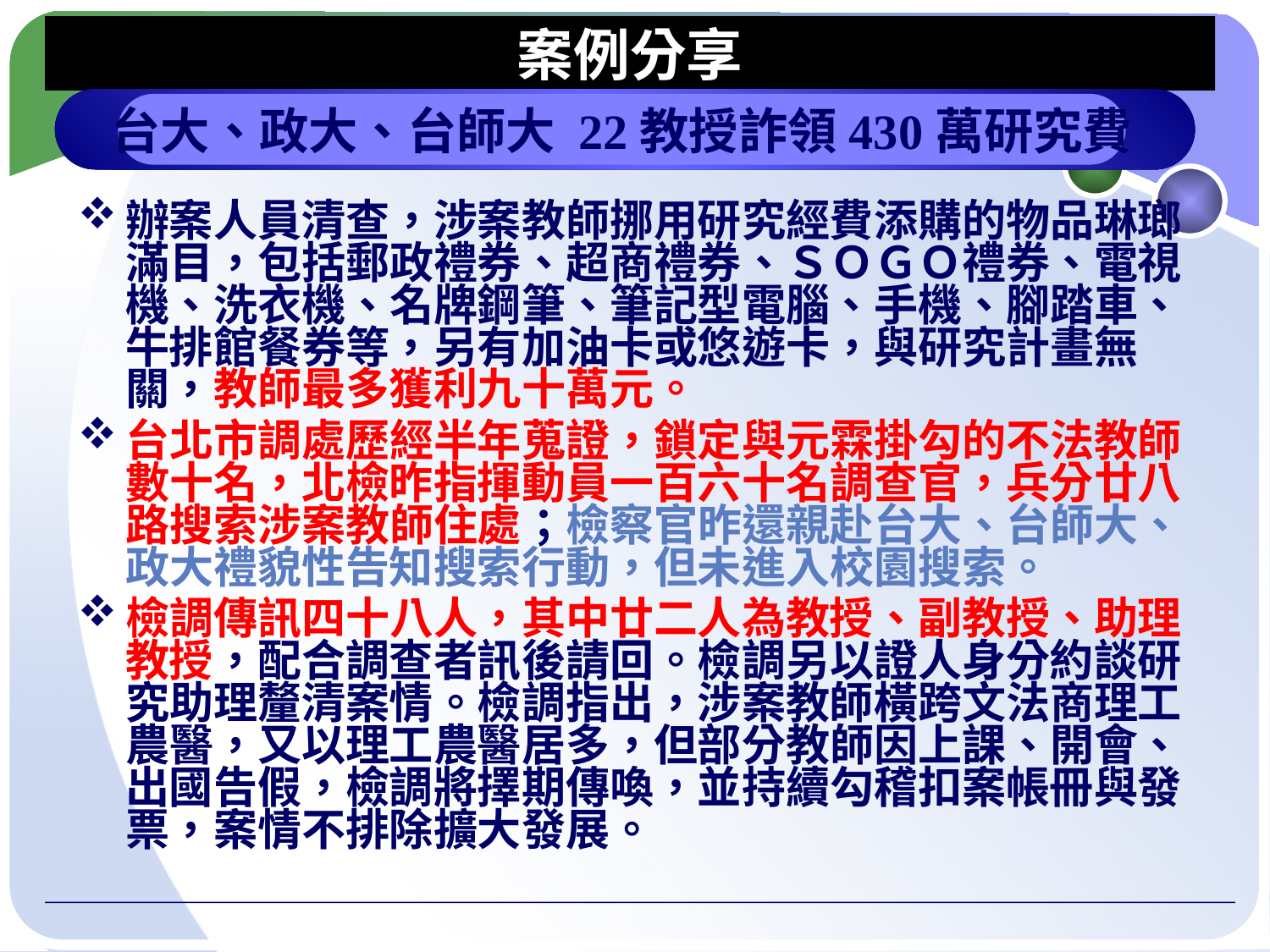

# 案例分享

台大、政大、台師大 22教授詐領430萬研究費
辦案人員清查，涉案教師挪用研究經費添購的物品琳瑯滿目，包括郵政禮券、超商禮券、ＳＯＧＯ禮券、電視機、洗衣機、名牌鋼筆、筆記型電腦、手機、腳踏車、牛排館餐券等，另有加油卡或悠遊卡，與研究計畫無關，教師最多獲利九十萬元。
台北市調處歷經半年蒐證，鎖定與元霖掛勾的不法教師數十名，北檢昨指揮動員一百六十名調查官，兵分廿八路搜索涉案教師住處；檢察官昨還親赴台大、台師大、政大禮貌性告知搜索行動，但未進入校園搜索。
檢調傳訊四十八人，其中廿二人為教授、副教授、助理教授，配合調查者訊後請回。檢調另以證人身分約談研究助理釐清案情。檢調指出，涉案教師橫跨文法商理工農醫，又以理工農醫居多，但部分教師因上課、開會、出國告假，檢調將擇期傳喚，並持續勾稽扣案帳冊與發票，案情不排除擴大發展。